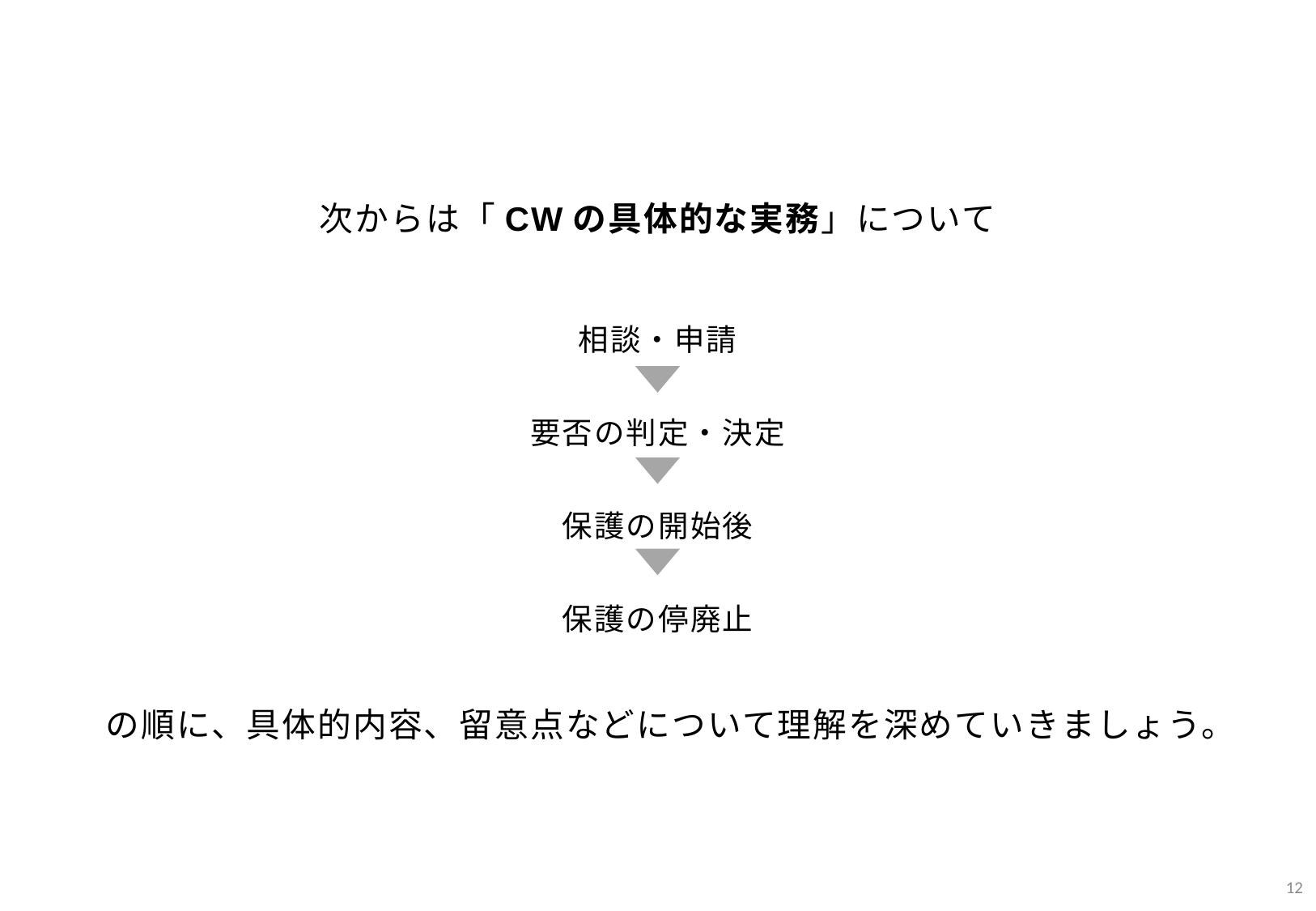

次からは「CWの具体的な実務」について

　の順に、具体的内容、留意点などについて理解を深めていきましょう。
相談・申請

要否の判定・決定

保護の開始後

保護の停廃止

12